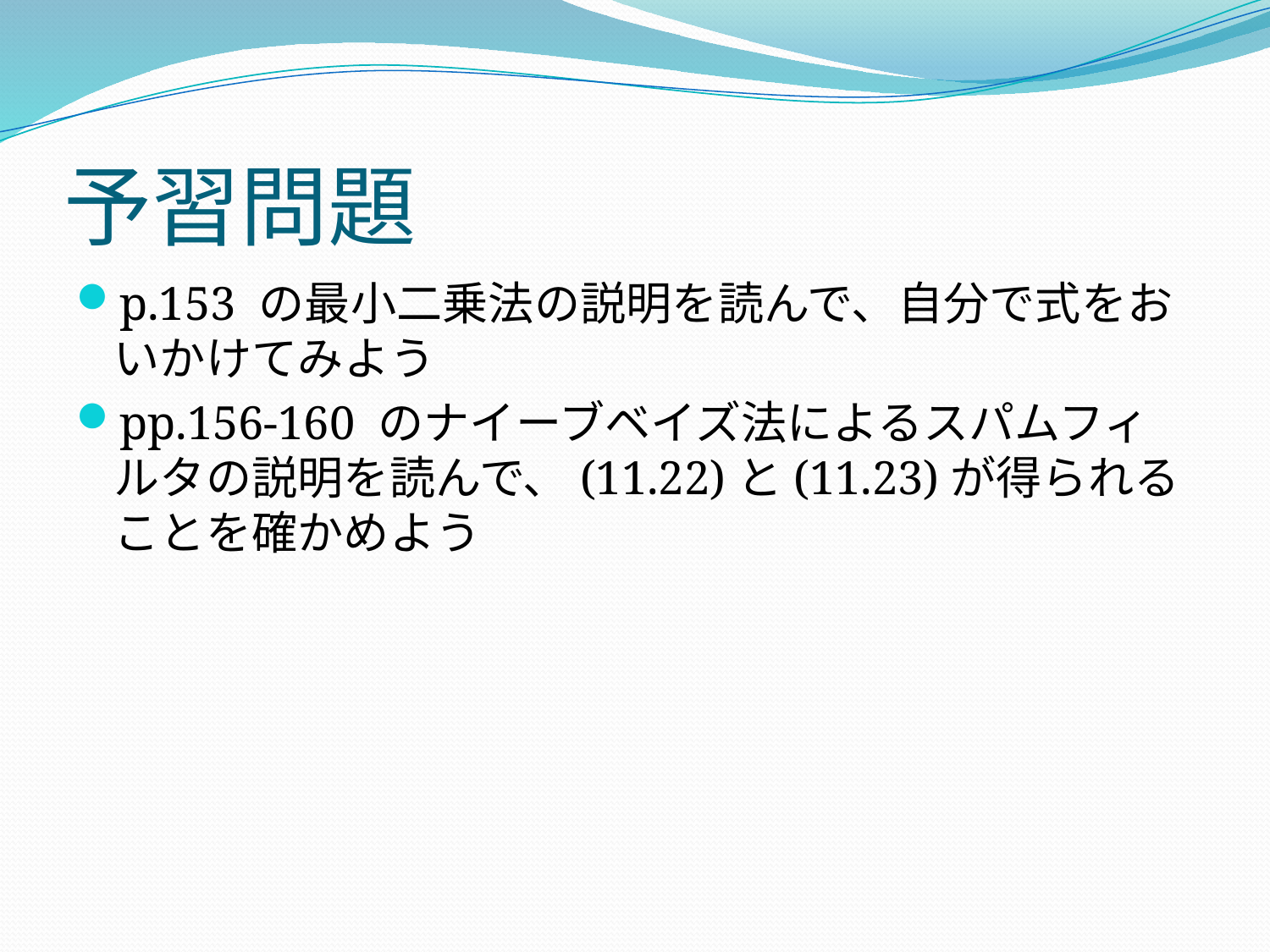

# 予習問題
p.153 の最小二乗法の説明を読んで、自分で式をおいかけてみよう
pp.156-160 のナイーブベイズ法によるスパムフィルタの説明を読んで、(11.22)と(11.23)が得られることを確かめよう